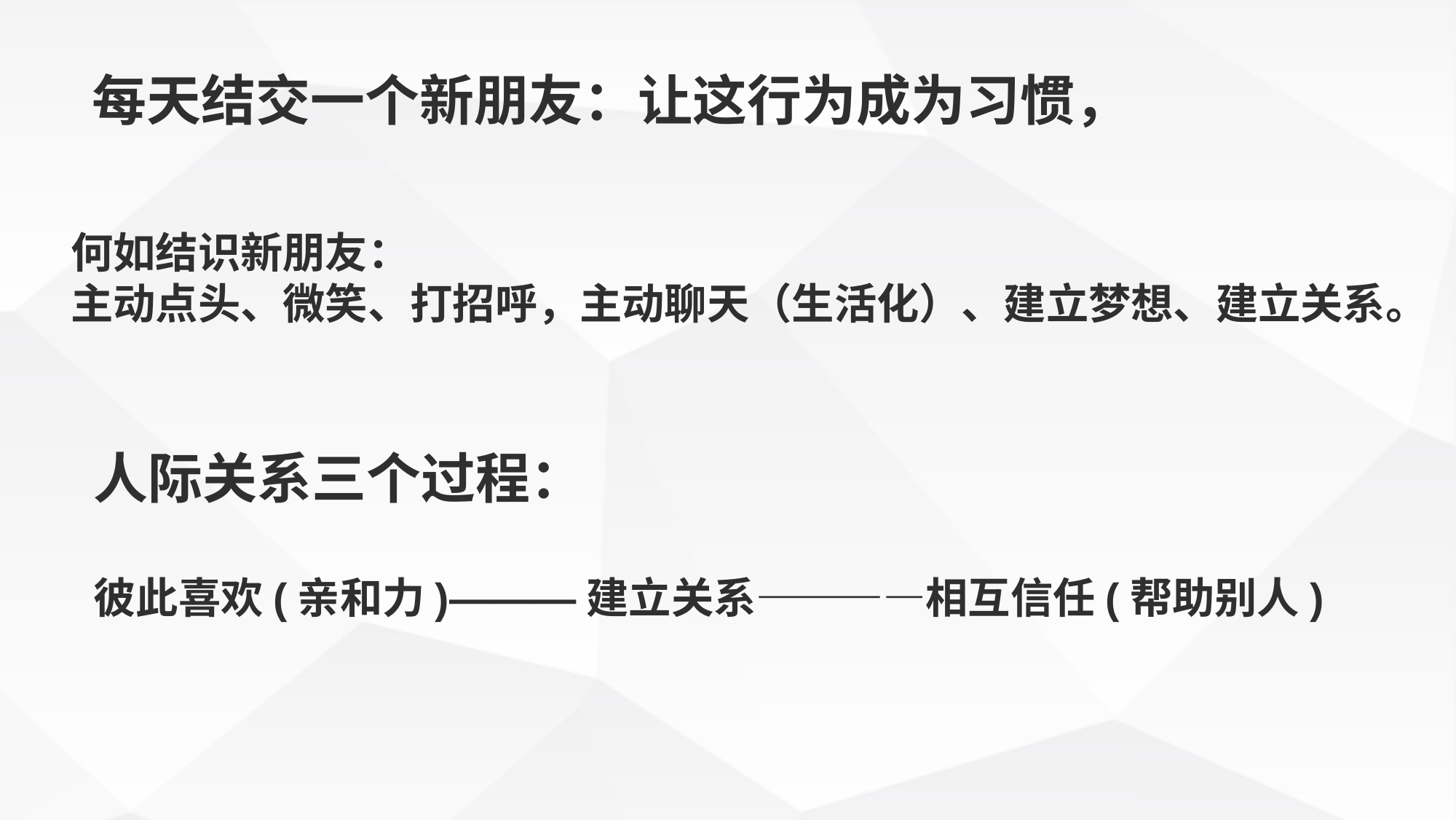

每天结交一个新朋友：让这行为成为习惯，
何如结识新朋友：
主动点头、微笑、打招呼，主动聊天（生活化）、建立梦想、建立关系。
人际关系三个过程：
彼此喜欢(亲和力)———建立关系————相互信任(帮助别人)